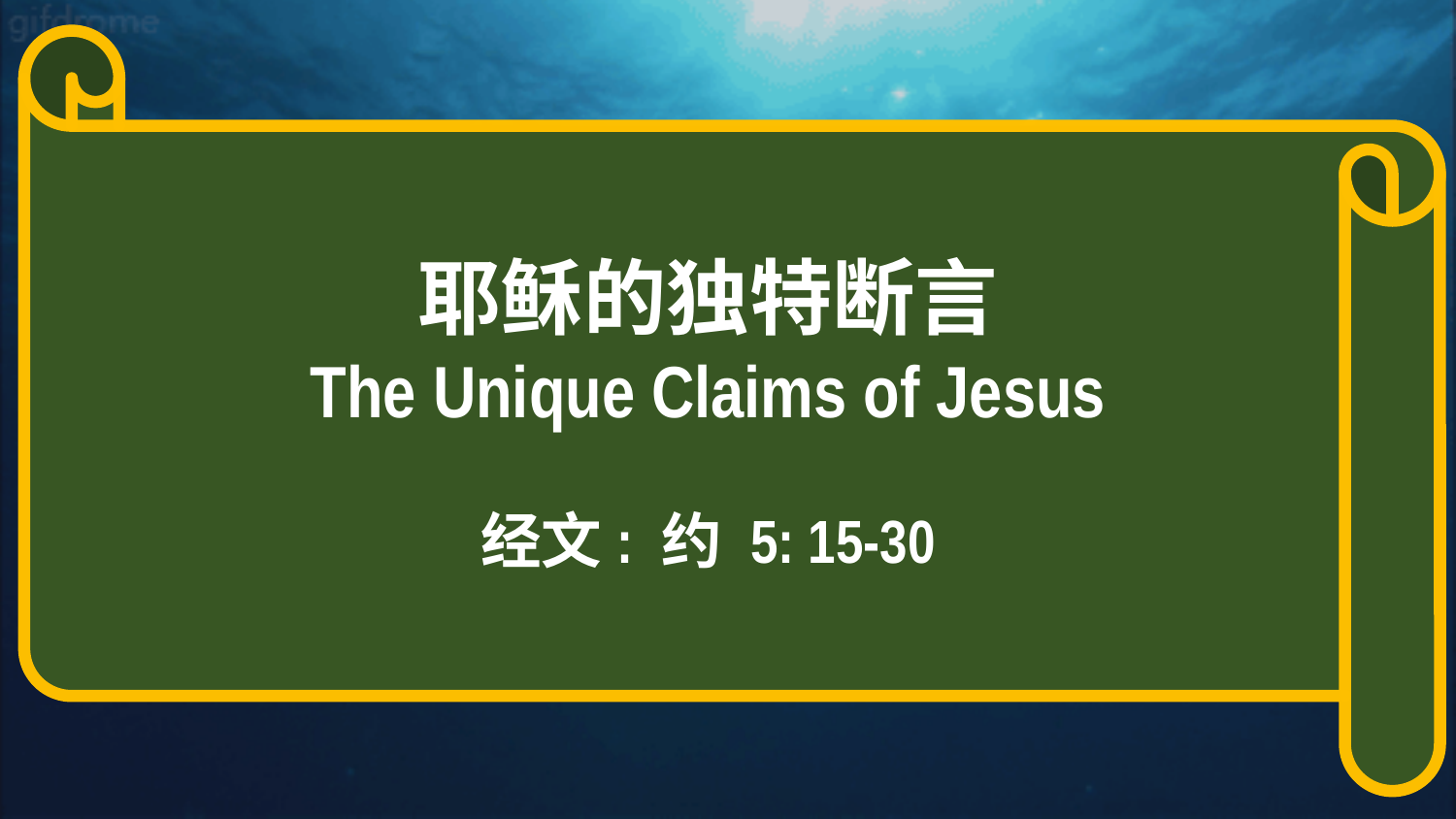

耶稣的独特断言
The Unique Claims of Jesus

经文: 约 5: 15-30